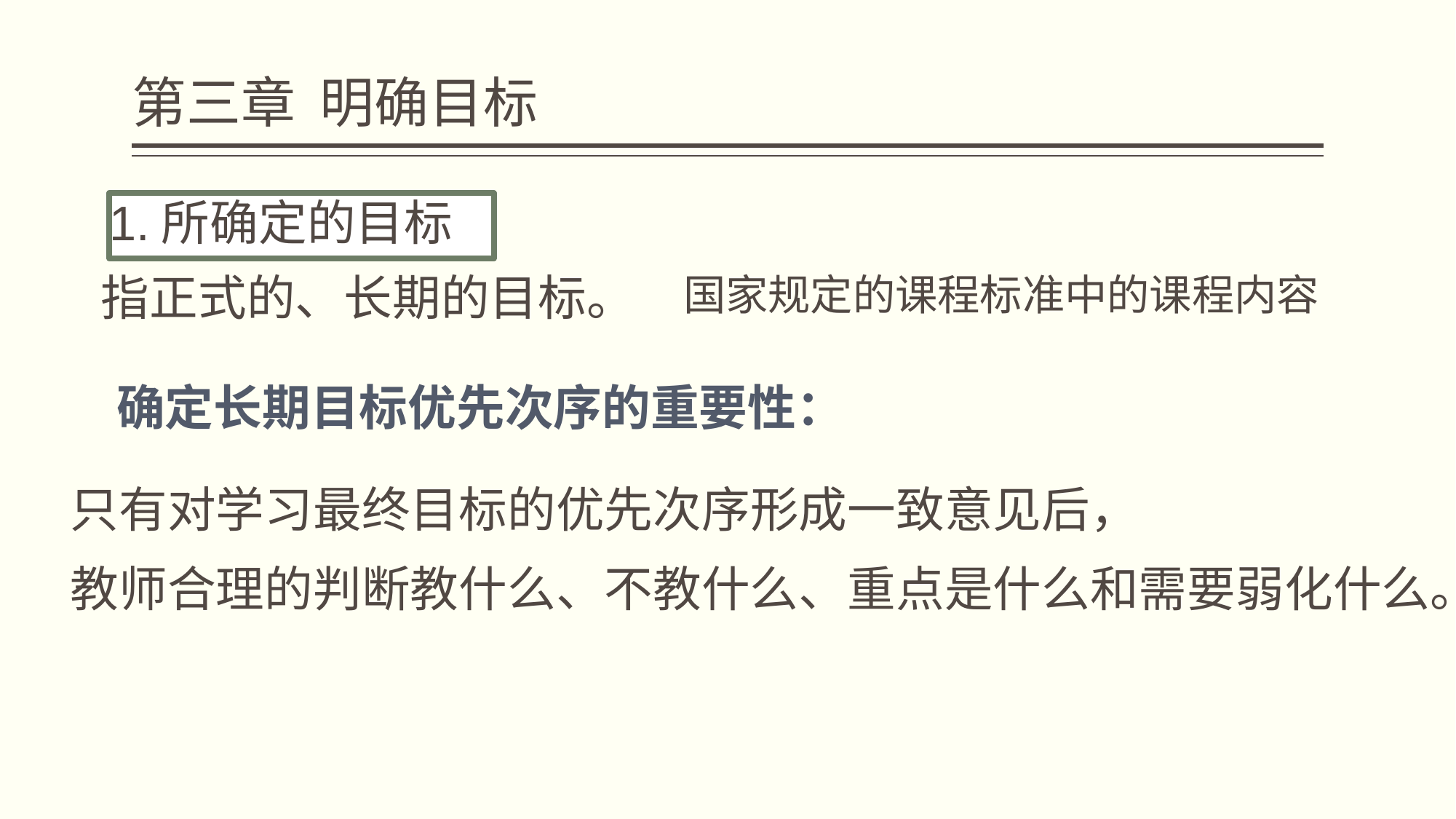

# 第三章  明确目标
1.所确定的目标
指正式的、长期的目标。
国家规定的课程标准中的课程内容
确定长期目标优先次序的重要性：
只有对学习最终目标的优先次序形成一致意见后，
教师合理的判断教什么、不教什么、重点是什么和需要弱化什么。